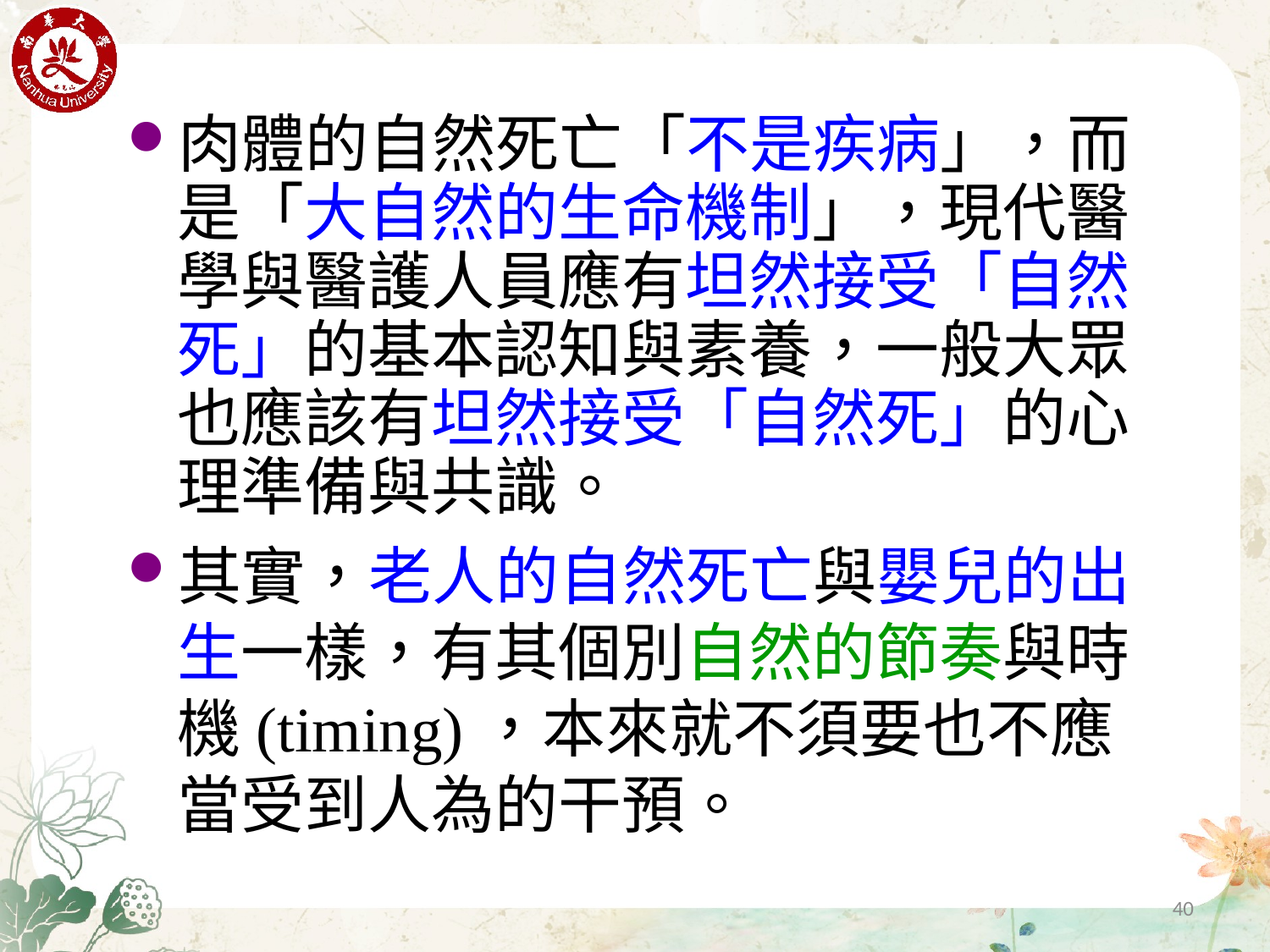

肉體的自然死亡「不是疾病」，而是「大自然的生命機制」，現代醫學與醫護人員應有坦然接受「自然死」的基本認知與素養，一般大眾也應該有坦然接受「自然死」的心理準備與共識。
其實，老人的自然死亡與嬰兒的出生一樣，有其個別自然的節奏與時機(timing)，本來就不須要也不應當受到人為的干預。
40